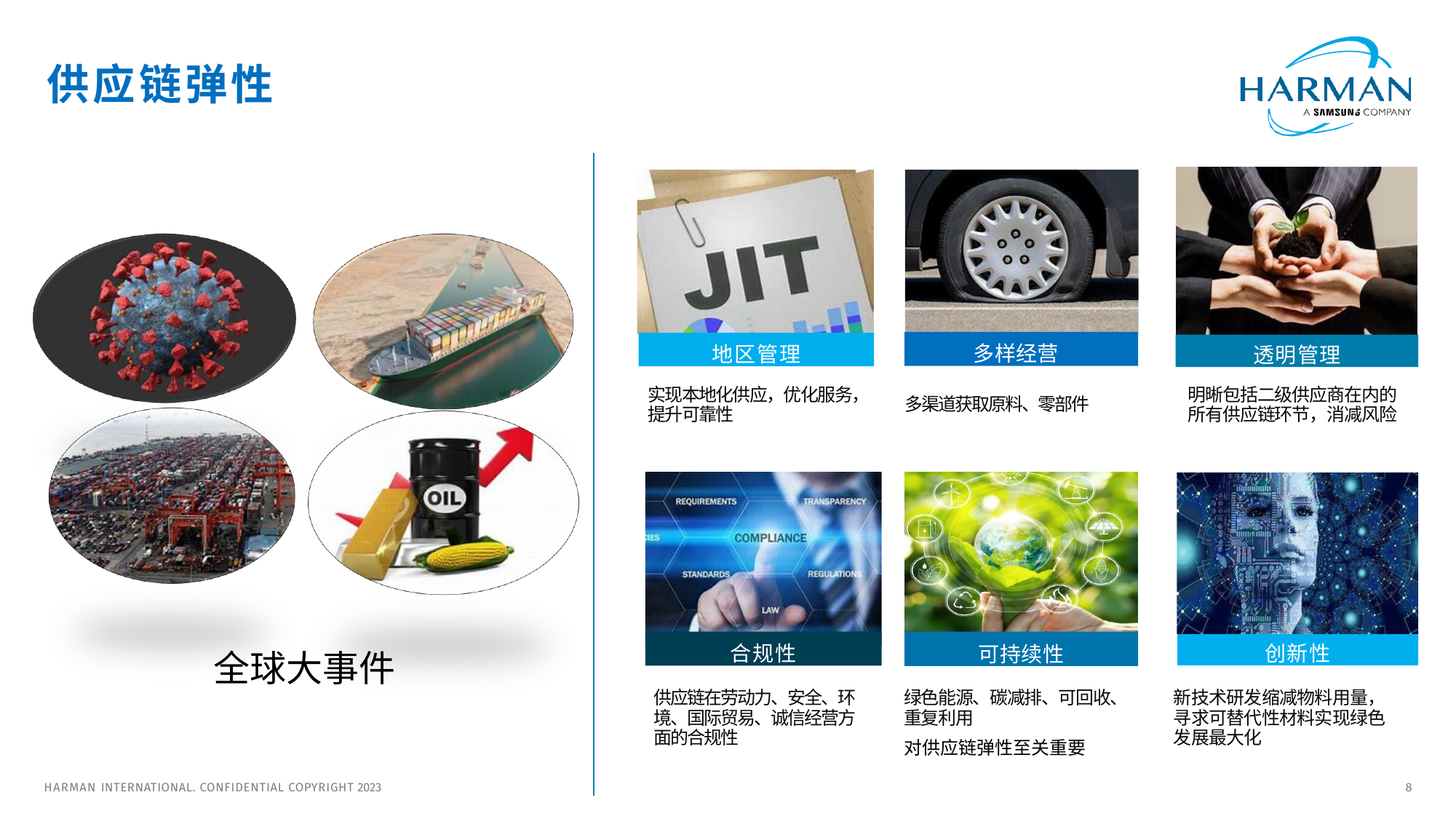

# 供应链弹性

多样经营
地区管理
透明管理
明晰包括二级供应商在内的所有供应链环节，消减风险
实现本地化供应，优化服务，提升可靠性
多渠道获取原料、零部件

合规性
可持续性
创新性
全球大事件
供应链在劳动力、安全、环境、国际贸易、诚信经营方面的合规性
绿色能源、碳减排、可回收、重复利用
对供应链弹性至关重要
新技术研发缩减物料用量，寻求可替代性材料实现绿色发展最大化
8
HARMAN INTERNATIONAL. CONFIDENTIAL COPYRIGHT 2023